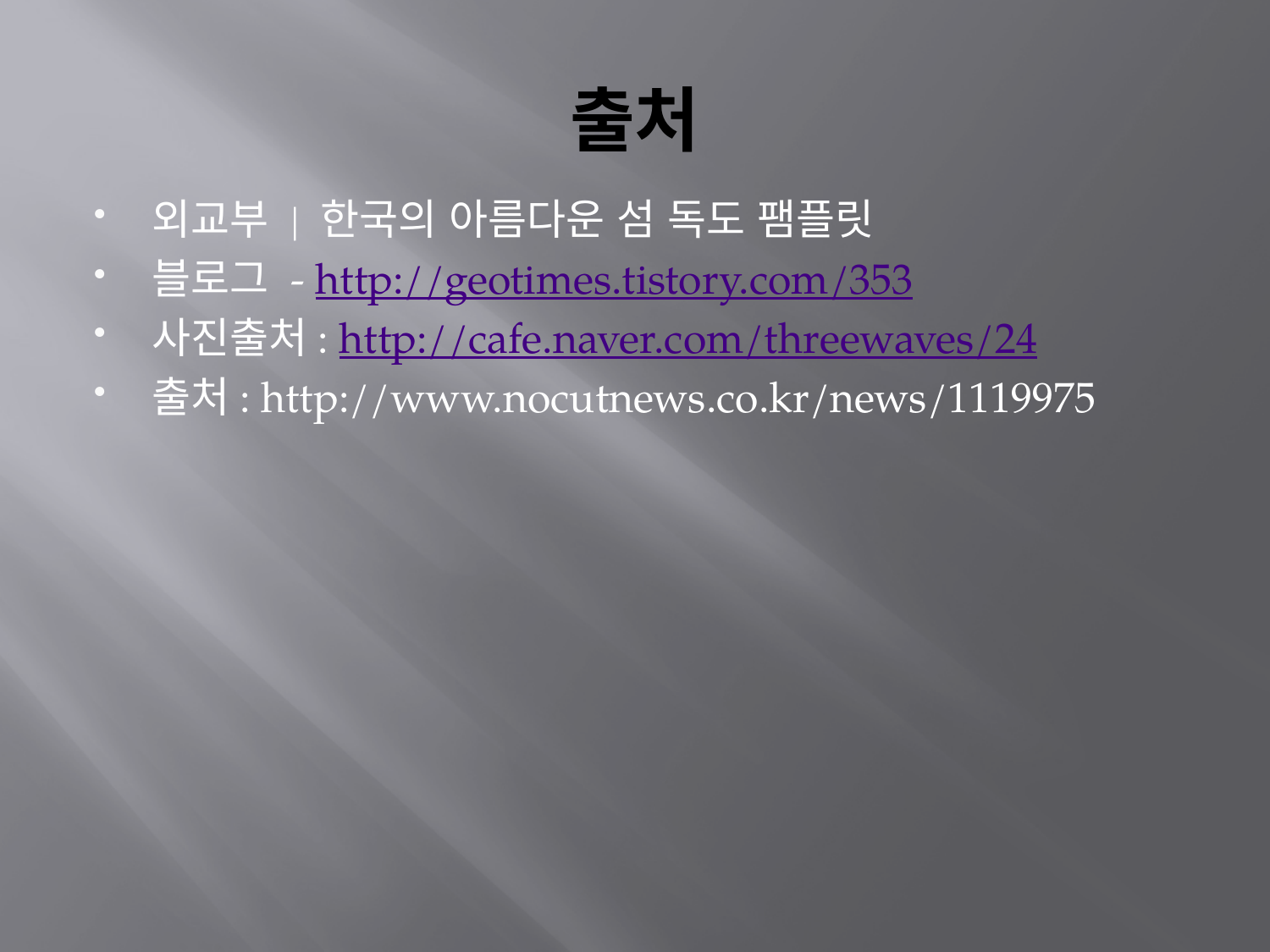

# 출처
외교부 | 한국의 아름다운 섬 독도 팸플릿
블로그 - http://geotimes.tistory.com/353
사진출처: http://cafe.naver.com/threewaves/24
출처: http://www.nocutnews.co.kr/news/1119975